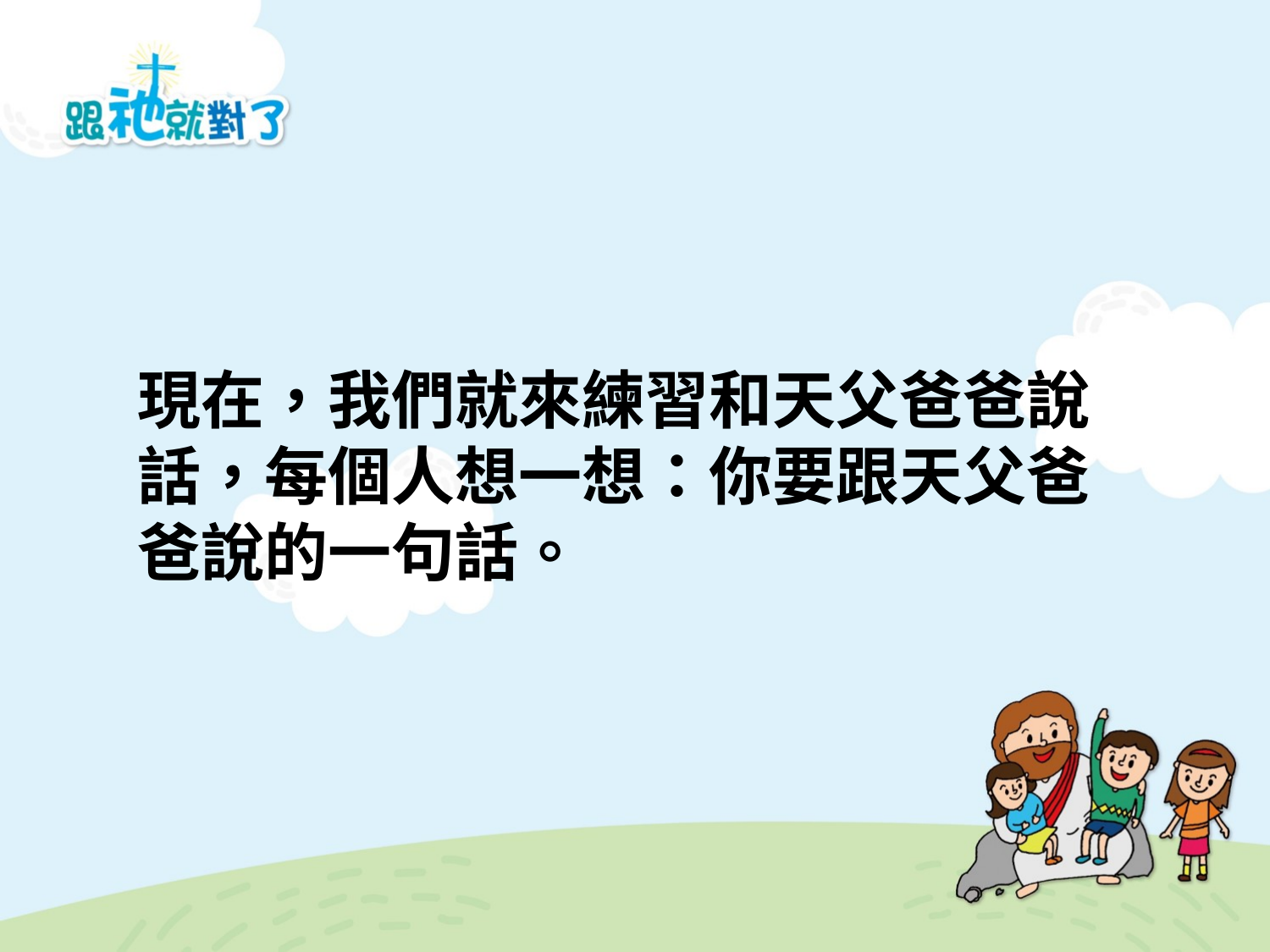

現在，我們就來練習和天父爸爸說話，每個人想一想：你要跟天父爸爸說的一句話。